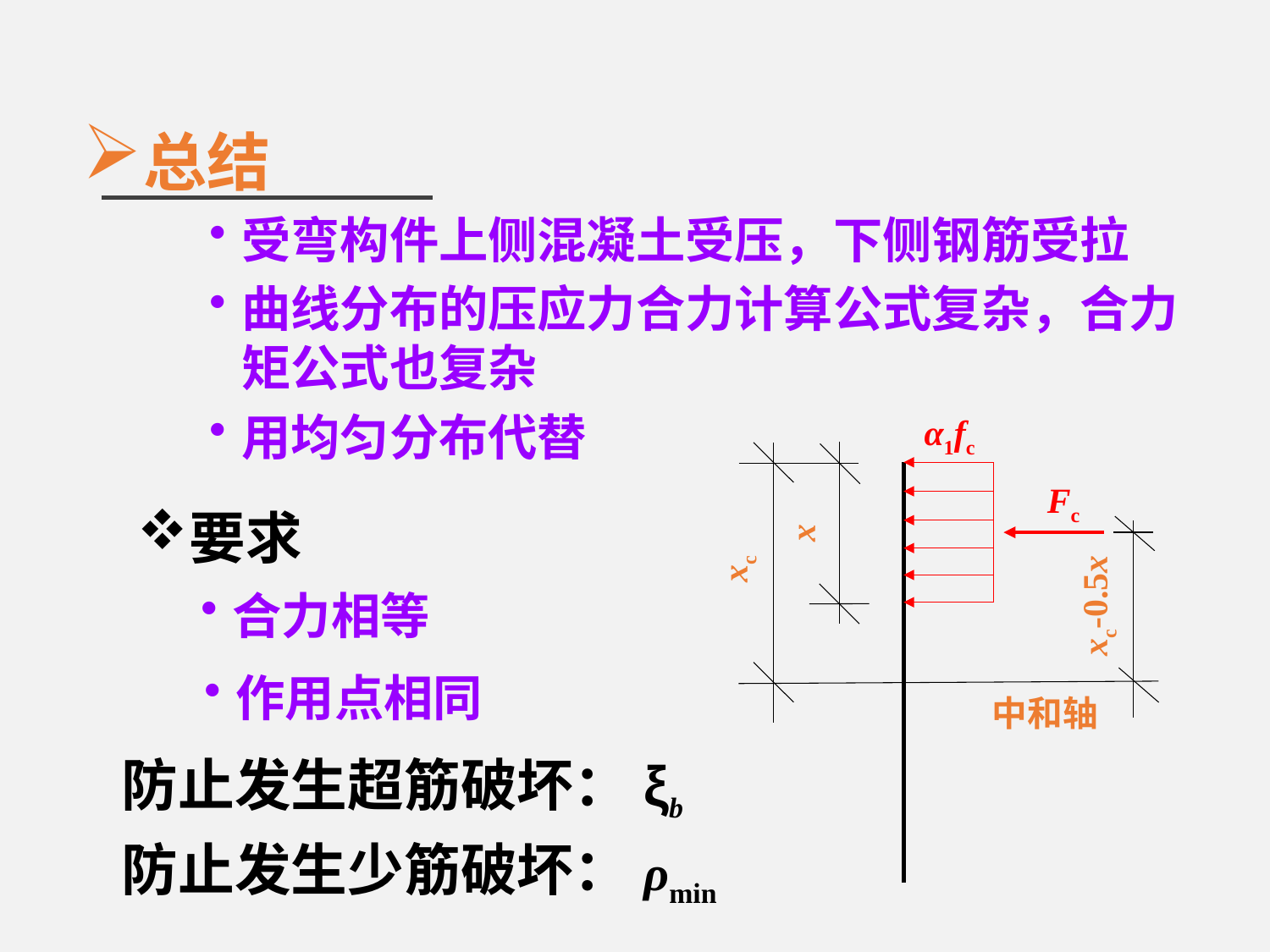

总结
受弯构件上侧混凝土受压，下侧钢筋受拉
曲线分布的压应力合力计算公式复杂，合力矩公式也复杂
用均匀分布代替
α1fc
Fc
x
xc
xc-0.5x
中和轴
要求
合力相等
作用点相同
防止发生超筋破坏：ξb
防止发生少筋破坏：ρmin
19